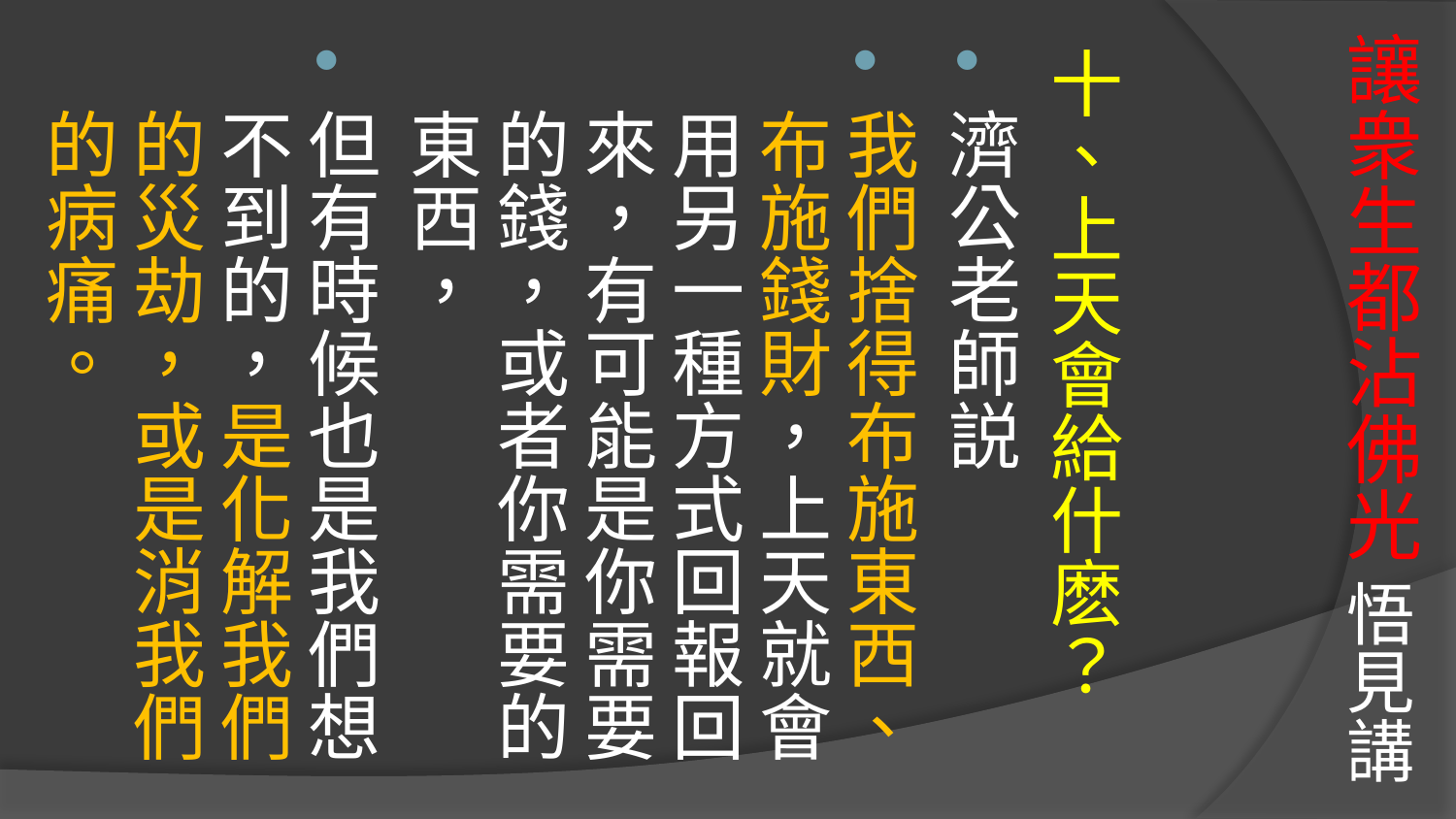

# 讓衆生都沾佛光 悟見講
十、上天會給什麽？
濟公老師説
我們捨得布施東西、布施錢財，上天就會用另一種方式回報回來，有可能是你需要的錢，或者你需要的東西，
但有時候也是我們想不到的，是化解我們的災劫，或是消我們的病痛。